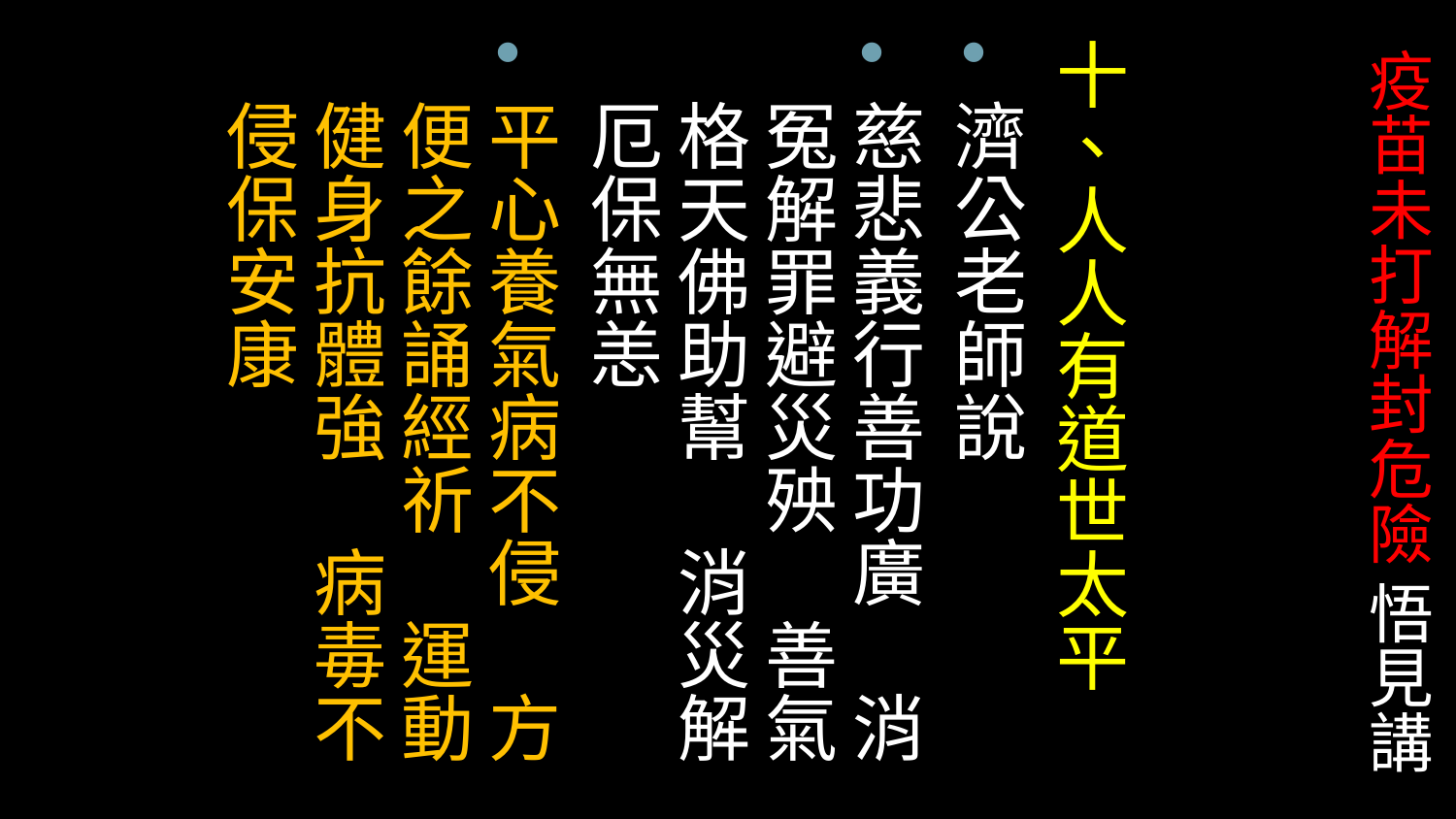

十、人人有道世太平
濟公老師說
慈悲義行善功廣     消冤解罪避災殃     善氣格天佛助幫     消災解厄保無恙
平心養氣病不侵     方便之餘誦經祈     運動健身抗體強     病毒不侵保安康

# 疫苗未打解封危險 悟見講